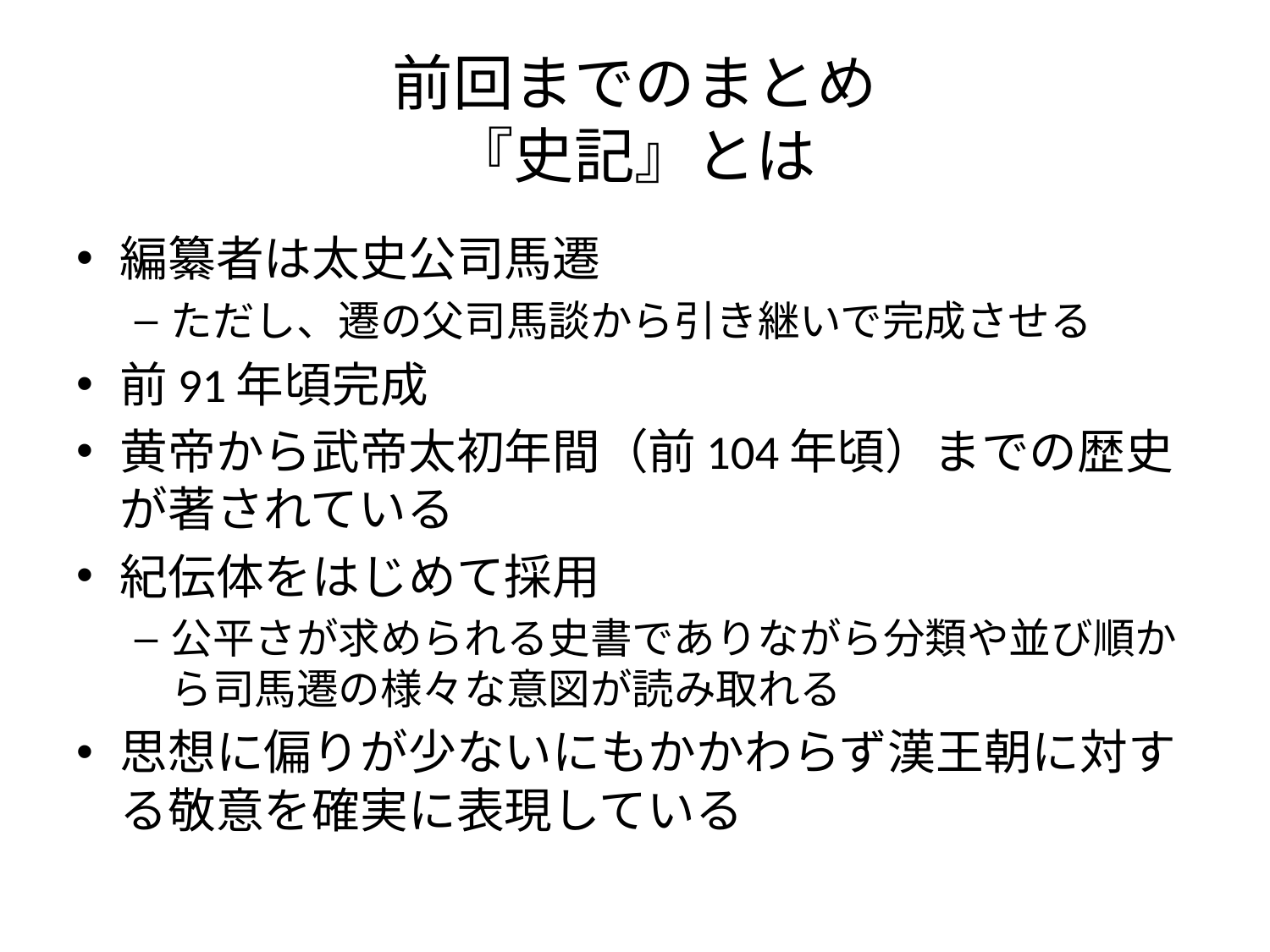

# 前回までのまとめ 『史記』とは
編纂者は太史公司馬遷
ただし、遷の父司馬談から引き継いで完成させる
前91年頃完成
黄帝から武帝太初年間（前104年頃）までの歴史が著されている
紀伝体をはじめて採用
公平さが求められる史書でありながら分類や並び順から司馬遷の様々な意図が読み取れる
思想に偏りが少ないにもかかわらず漢王朝に対する敬意を確実に表現している